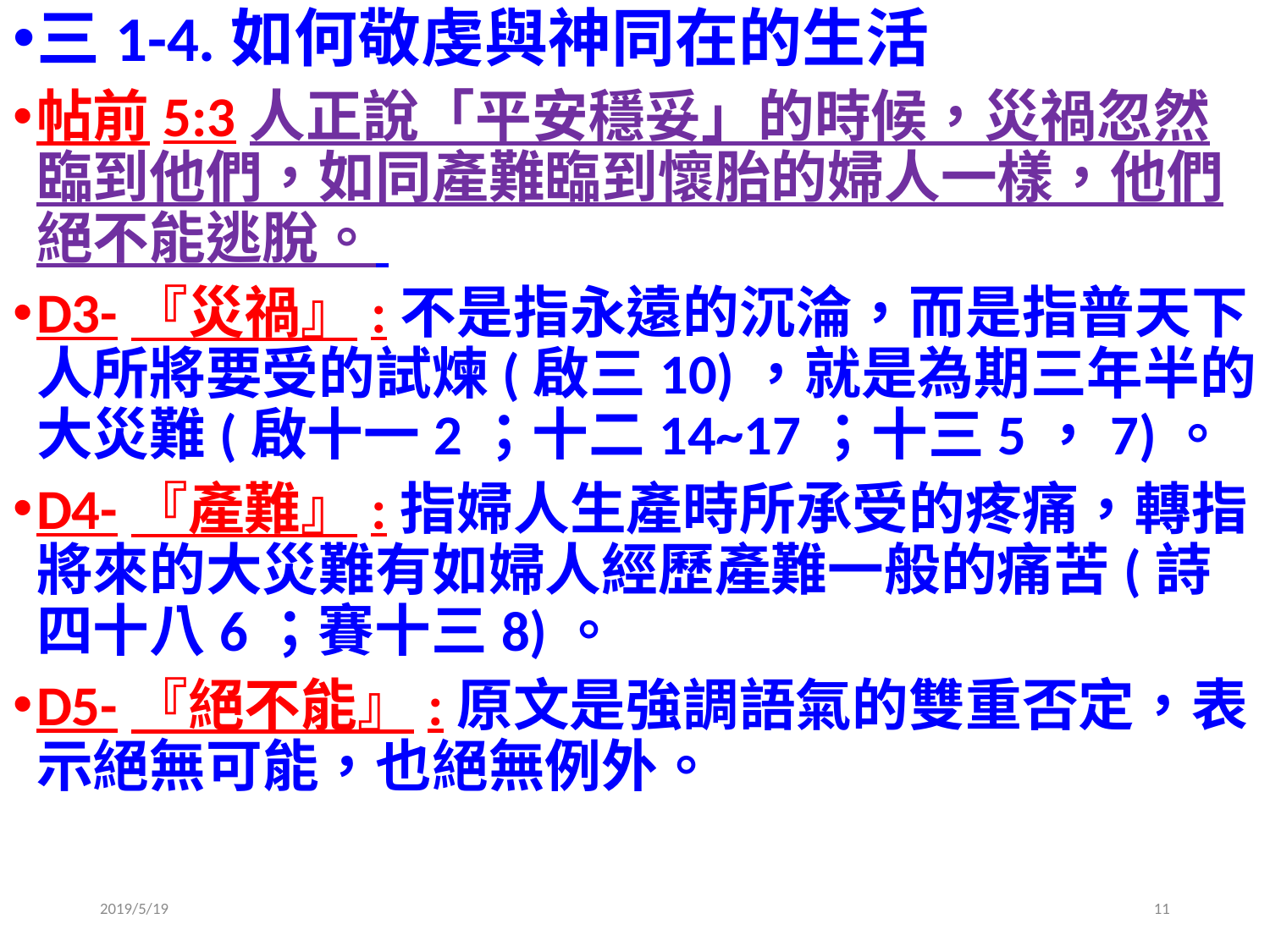

三1-4.如何敬虔與神同在的生活
帖前5:3人正說「平安穩妥」的時候，災禍忽然臨到他們，如同產難臨到懷胎的婦人一樣，他們絕不能逃脫。
D3-『災禍』:不是指永遠的沉淪，而是指普天下人所將要受的試煉(啟三10)，就是為期三年半的大災難(啟十一2；十二14~17；十三5，7)。
D4-『產難』:指婦人生產時所承受的疼痛，轉指將來的大災難有如婦人經歷產難一般的痛苦(詩四十八6；賽十三8)。
D5-『絕不能』:原文是強調語氣的雙重否定，表示絕無可能，也絕無例外。

2019/5/19
11